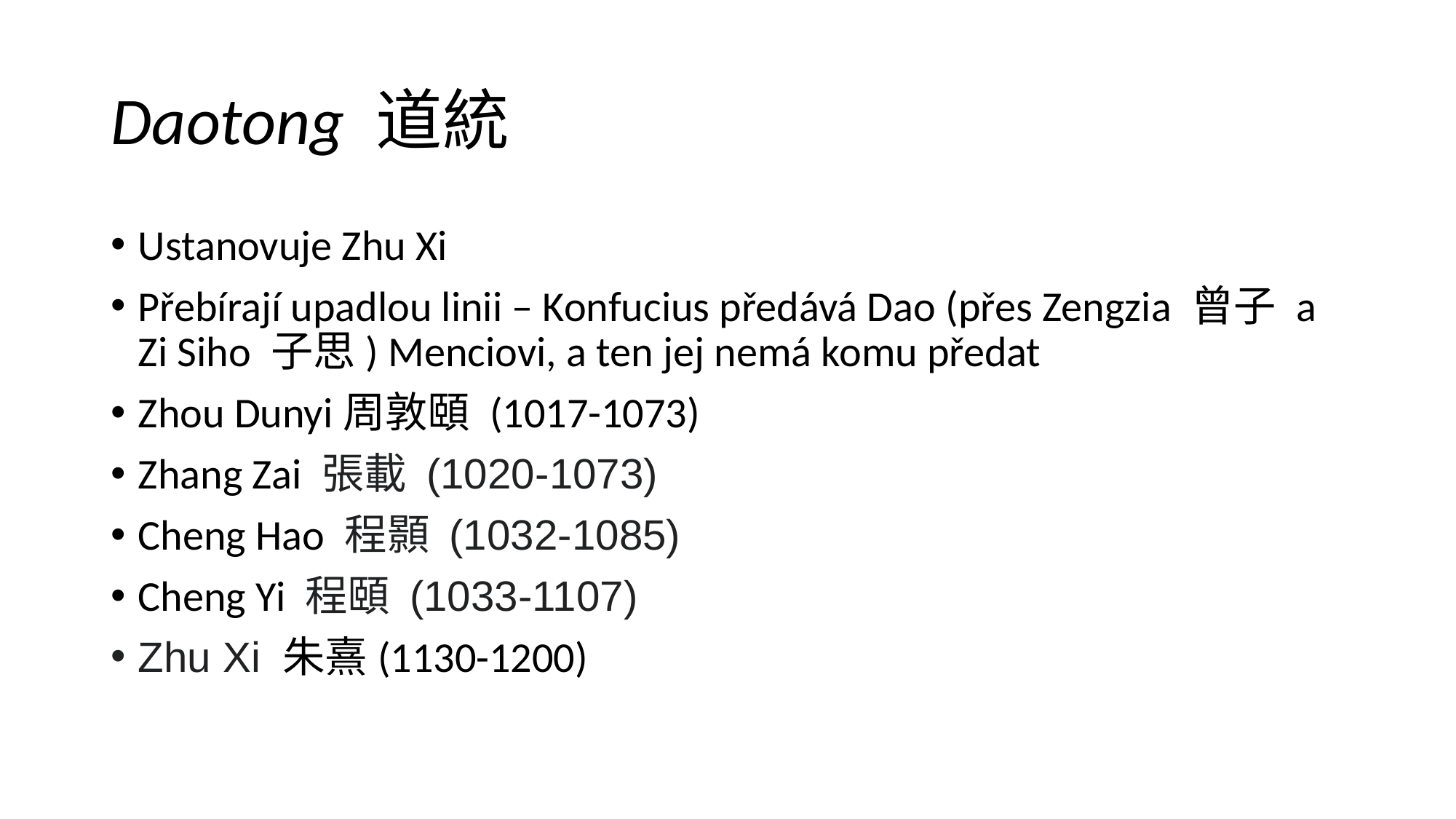

# Daotong 道統
Ustanovuje Zhu Xi
Přebírají upadlou linii – Konfucius předává Dao (přes Zengzia 曾子 a Zi Siho 子思) Menciovi, a ten jej nemá komu předat
Zhou Dunyi周敦頤 (1017-1073)
Zhang Zai 張載 (1020-1073)
Cheng Hao 程顥 (1032-1085)
Cheng Yi 程頤 (1033-1107)
Zhu Xi 朱熹(1130-1200)